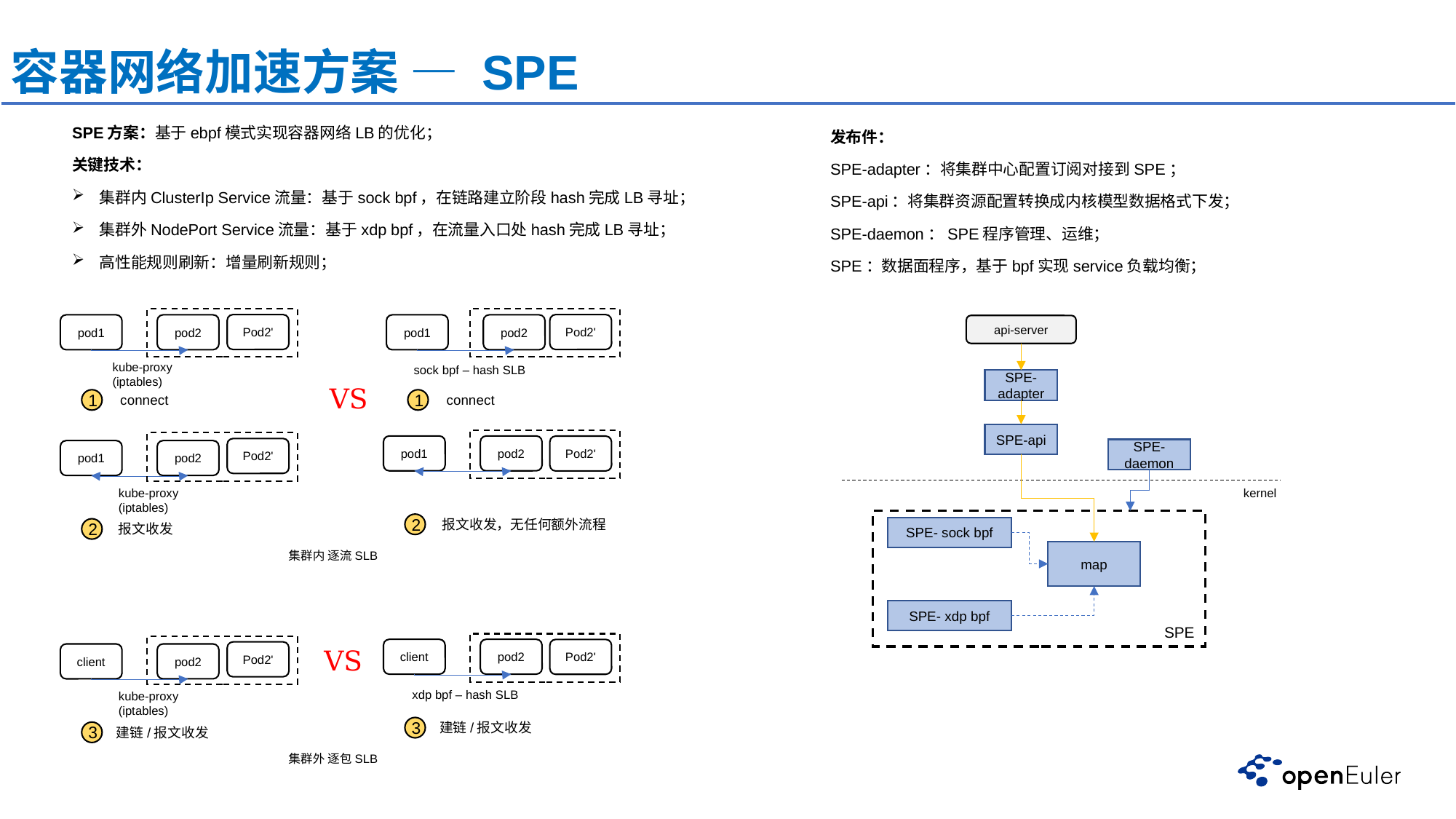

容器网络加速方案 — SPE
SPE方案：基于ebpf模式实现容器网络LB的优化；
关键技术：
集群内ClusterIp Service流量：基于sock bpf，在链路建立阶段hash完成LB寻址；
集群外NodePort Service流量：基于xdp bpf，在流量入口处hash完成LB寻址；
高性能规则刷新：增量刷新规则；
发布件：
SPE-adapter：将集群中心配置订阅对接到SPE；
SPE-api：将集群资源配置转换成内核模型数据格式下发；
SPE-daemon：SPE程序管理、运维；
SPE：数据面程序，基于bpf实现service负载均衡；

Pod2'
Pod2'
pod1
pod2
pod1
pod2
api-server
SPE-adapter
SPE-api
SPE-daemon
kernel
SPE
SPE- sock bpf
map
SPE- xdp bpf
kube-proxy
(iptables)
sock bpf – hash SLB
VS
connect
connect
1
1

pod1
pod2
Pod2'
Pod2'
pod1
pod2
kube-proxy
(iptables)
报文收发，无任何额外流程
2
报文收发
2
集群内 逐流SLB

VS
client
pod2
Pod2'
Pod2'
client
pod2
xdp bpf – hash SLB
kube-proxy
(iptables)
建链/报文收发
3
建链/报文收发
3
集群外 逐包SLB